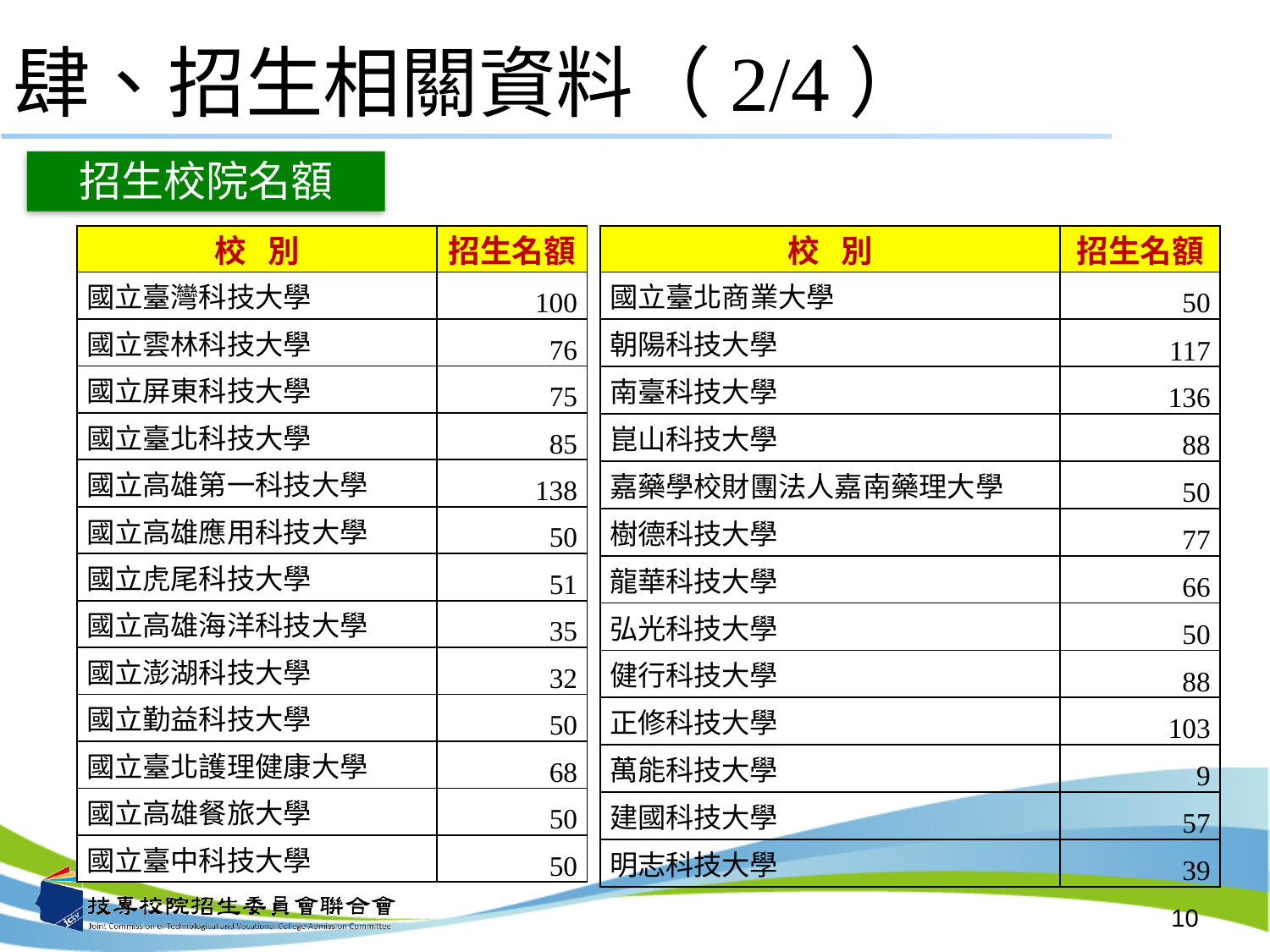

# 肆、招生相關資料（2/4）
招生校院名額
| 校 別 | 招生名額 |
| --- | --- |
| 國立臺灣科技大學 | 100 |
| 國立雲林科技大學 | 76 |
| 國立屏東科技大學 | 75 |
| 國立臺北科技大學 | 85 |
| 國立高雄第一科技大學 | 138 |
| 國立高雄應用科技大學 | 50 |
| 國立虎尾科技大學 | 51 |
| 國立高雄海洋科技大學 | 35 |
| 國立澎湖科技大學 | 32 |
| 國立勤益科技大學 | 50 |
| 國立臺北護理健康大學 | 68 |
| 國立高雄餐旅大學 | 50 |
| 國立臺中科技大學 | 50 |
| 校 別 | 招生名額 |
| --- | --- |
| 國立臺北商業大學 | 50 |
| 朝陽科技大學 | 117 |
| 南臺科技大學 | 136 |
| 崑山科技大學 | 88 |
| 嘉藥學校財團法人嘉南藥理大學 | 50 |
| 樹德科技大學 | 77 |
| 龍華科技大學 | 66 |
| 弘光科技大學 | 50 |
| 健行科技大學 | 88 |
| 正修科技大學 | 103 |
| 萬能科技大學 | 9 |
| 建國科技大學 | 57 |
| 明志科技大學 | 39 |
10